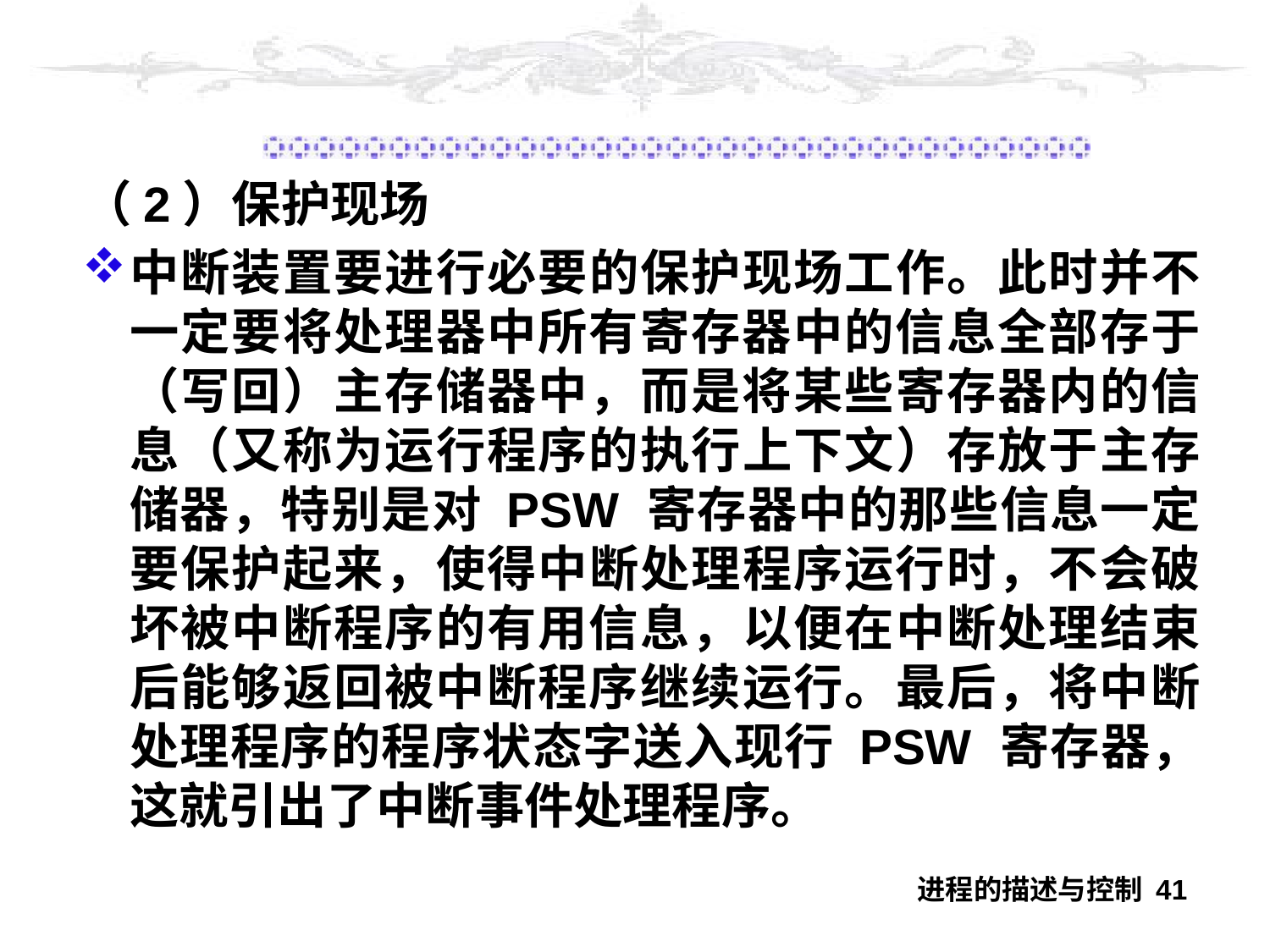

#
（2）保护现场
中断装置要进行必要的保护现场工作。此时并不一定要将处理器中所有寄存器中的信息全部存于（写回）主存储器中，而是将某些寄存器内的信息（又称为运行程序的执行上下文）存放于主存储器，特别是对 PSW 寄存器中的那些信息一定要保护起来，使得中断处理程序运行时，不会破坏被中断程序的有用信息，以便在中断处理结束后能够返回被中断程序继续运行。最后，将中断处理程序的程序状态字送入现行 PSW 寄存器，这就引出了中断事件处理程序。